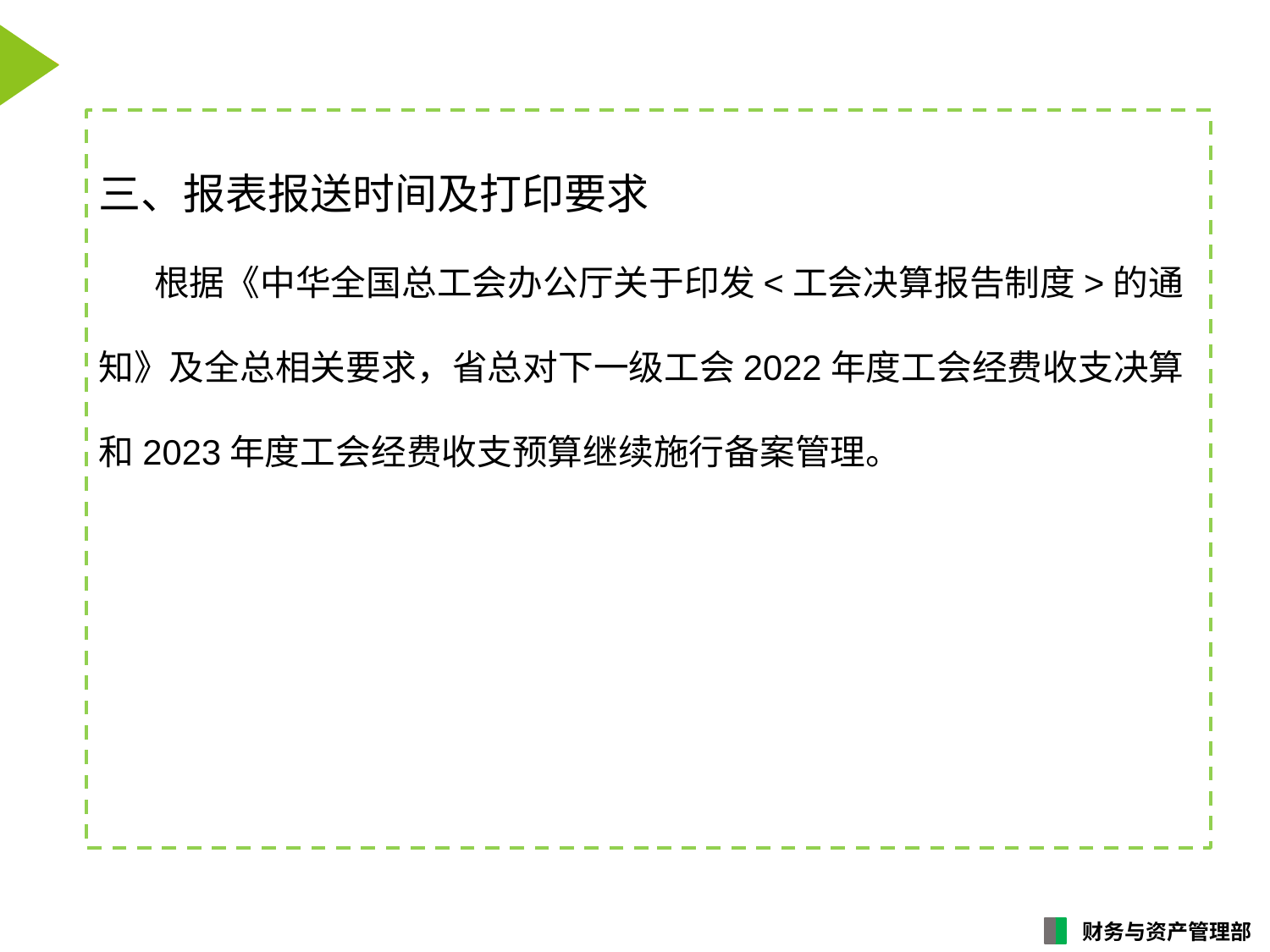

三、报表报送时间及打印要求
      根据《中华全国总工会办公厅关于印发<工会决算报告制度>的通知》及全总相关要求，省总对下一级工会2022年度工会经费收支决算和2023年度工会经费收支预算继续施行备案管理。